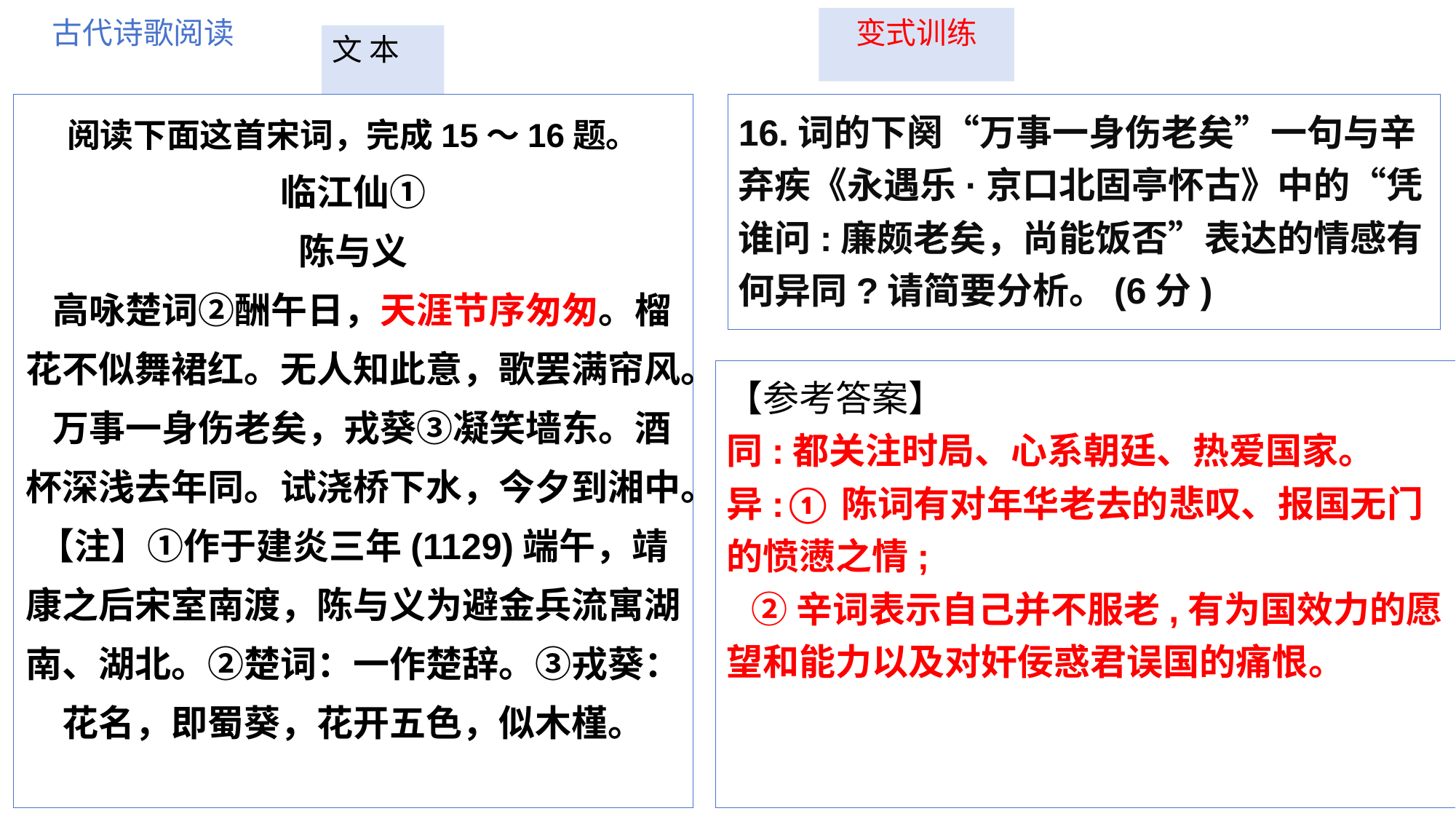

古代诗歌阅读
变式训练
文 本
阅读下面这首宋词，完成15～16题。
临江仙①
陈与义
 高咏楚词②酬午日，天涯节序匆匆。榴花不似舞裙红。无人知此意，歌罢满帘风。
 万事一身伤老矣，戎葵③凝笑墙东。酒杯深浅去年同。试浇桥下水，今夕到湘中。
【注】①作于建炎三年(1129)端午，靖康之后宋室南渡，陈与义为避金兵流寓湖南、湖北。②楚词：一作楚辞。③戎葵：花名，即蜀葵，花开五色，似木槿。
16.词的下阕“万事一身伤老矣”一句与辛弃疾《永遇乐·京口北固亭怀古》中的“凭谁问:廉颇老矣，尚能饭否”表达的情感有何异同?请简要分析。(6分)
【参考答案】
同:都关注时局、心系朝廷、热爱国家。
异:①陈词有对年华老去的悲叹、报国无门的愤懑之情;
   ②辛词表示自己并不服老,有为国效力的愿望和能力以及对奸佞惑君误国的痛恨。